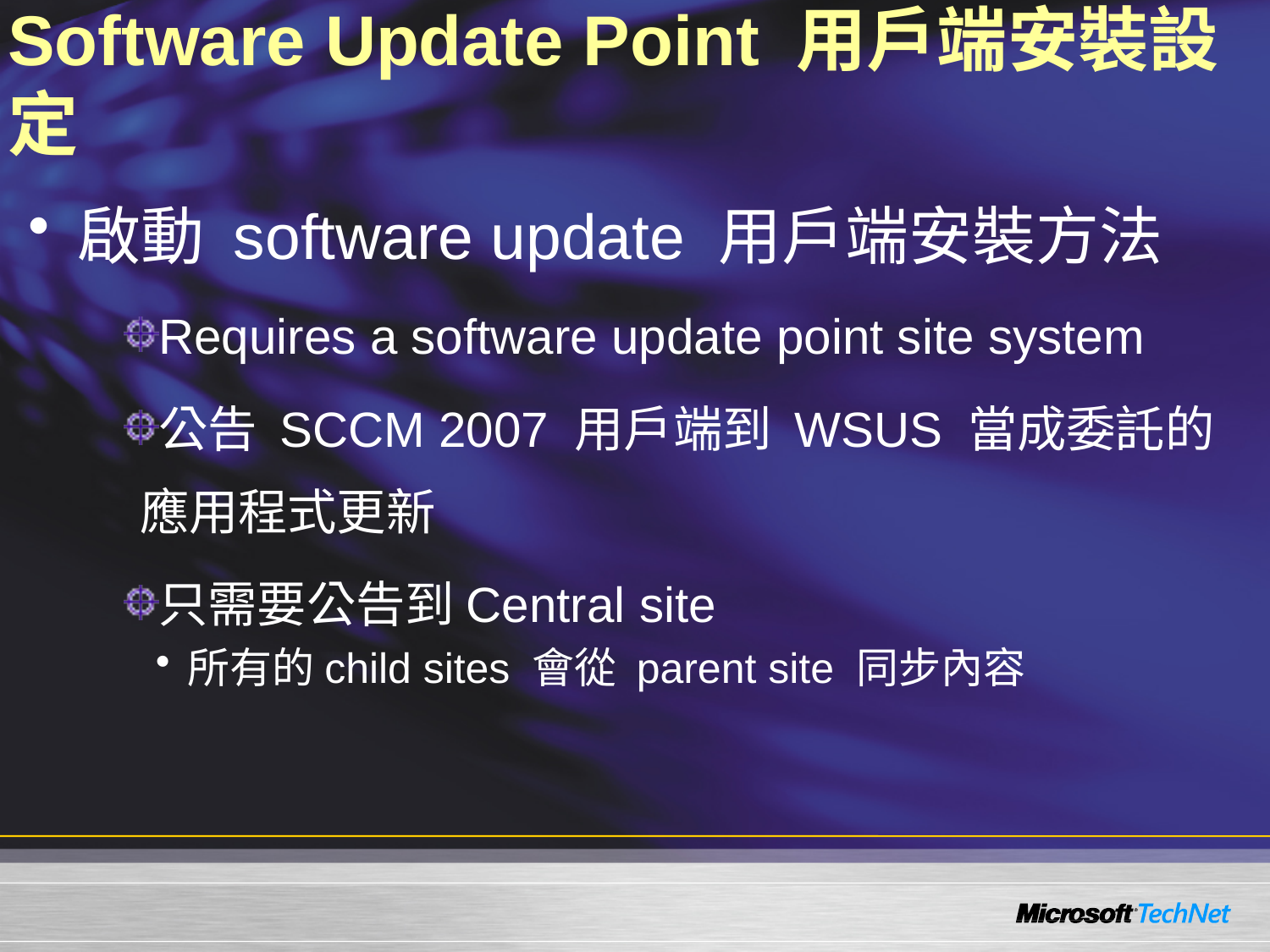

# Software Update Point 用戶端安裝設定
啟動 software update 用戶端安裝方法
Requires a software update point site system
公告 SCCM 2007 用戶端到 WSUS 當成委託的應用程式更新
只需要公告到Central site
所有的child sites 會從 parent site 同步內容